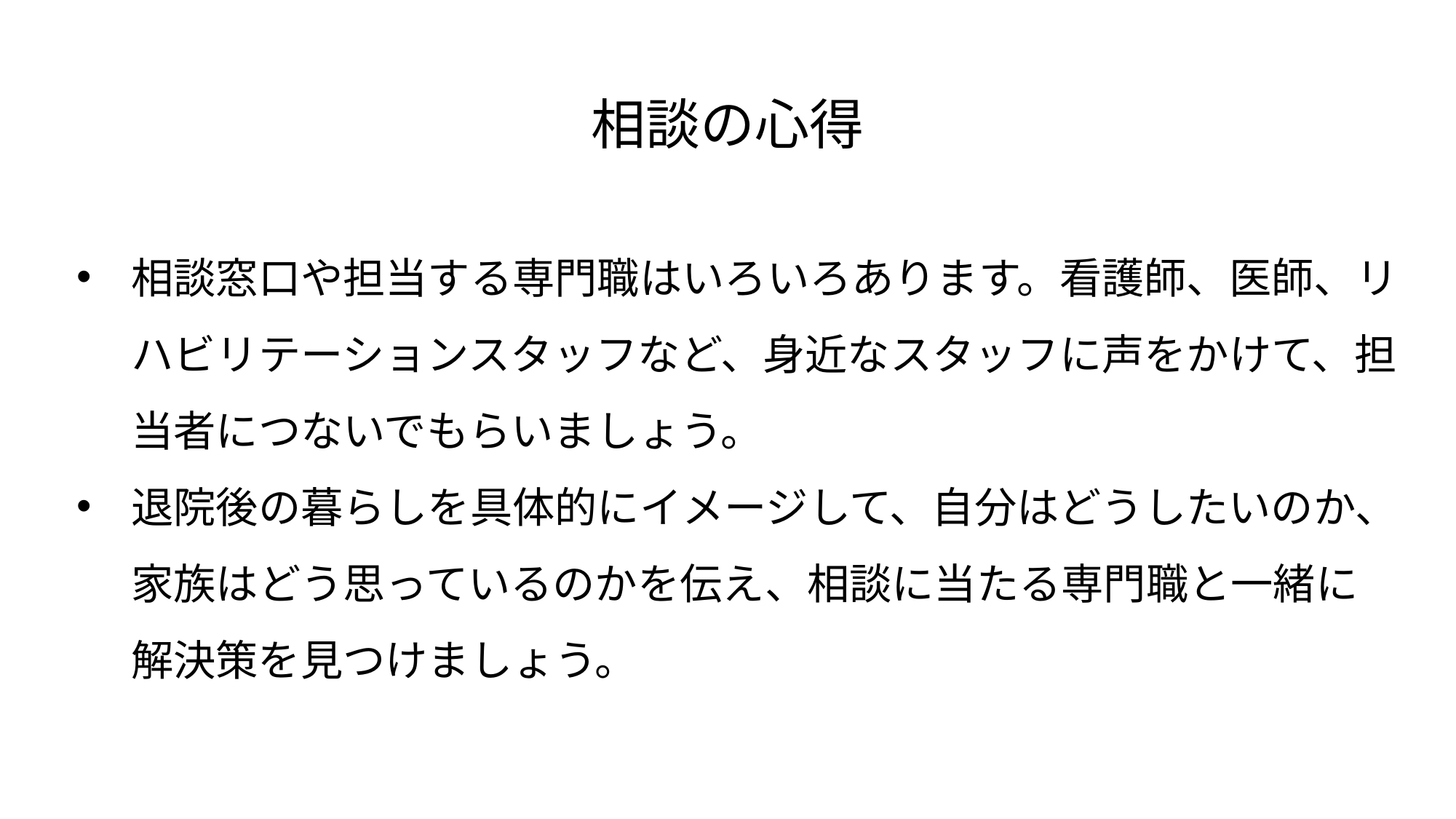

相談の心得
相談窓口や担当する専門職はいろいろあります。看護師、医師、リハビリテーションスタッフなど、身近なスタッフに声をかけて、担当者につないでもらいましょう。
退院後の暮らしを具体的にイメージして、自分はどうしたいのか、家族はどう思っているのかを伝え、相談に当たる専門職と一緒に解決策を見つけましょう。